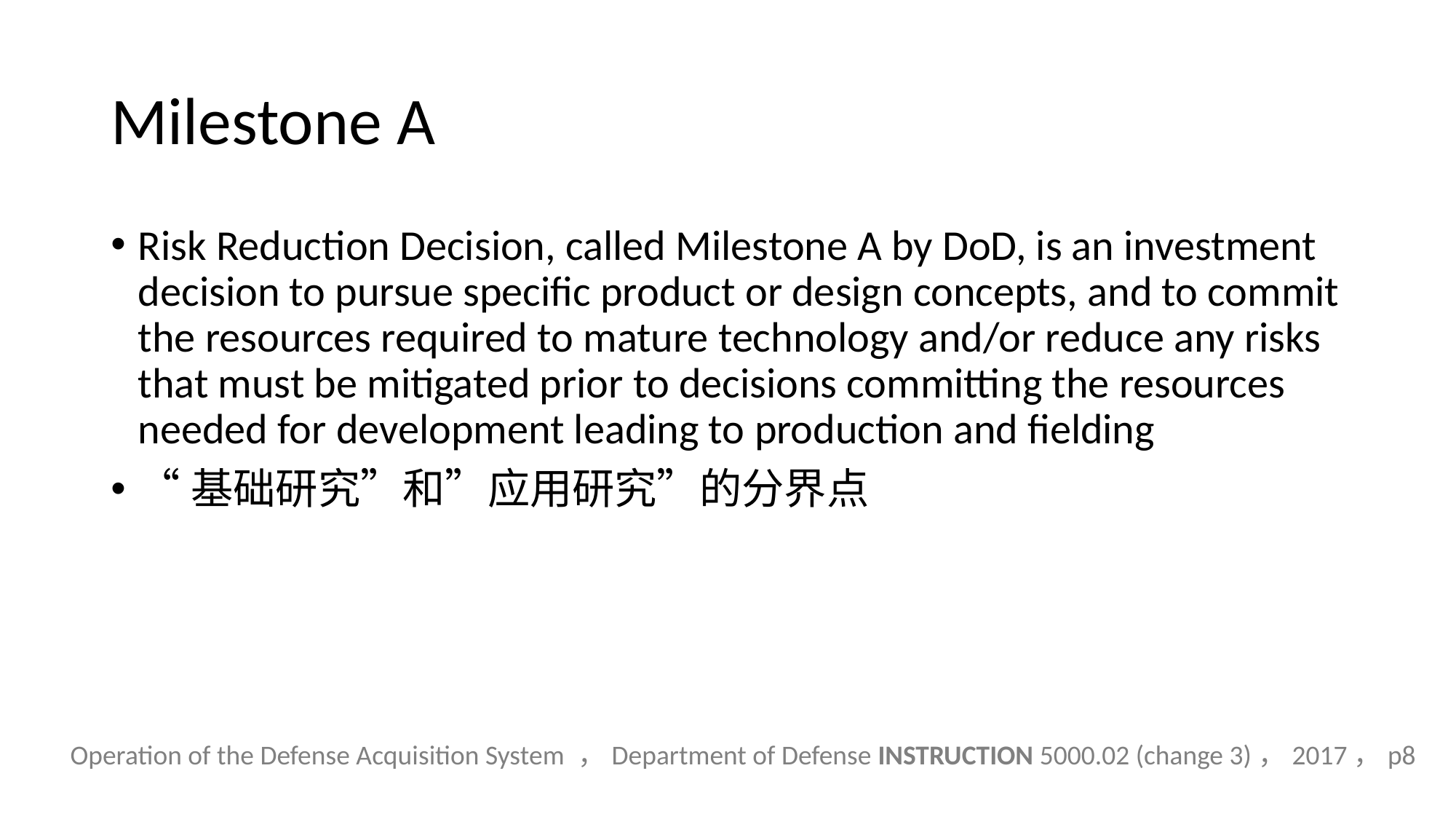

# Milestone A
Risk Reduction Decision, called Milestone A by DoD, is an investment decision to pursue specific product or design concepts, and to commit the resources required to mature technology and/or reduce any risks that must be mitigated prior to decisions committing the resources needed for development leading to production and fielding
“基础研究”和”应用研究”的分界点
Operation of the Defense Acquisition System ，Department of Defense INSTRUCTION 5000.02 (change 3)，2017，p8